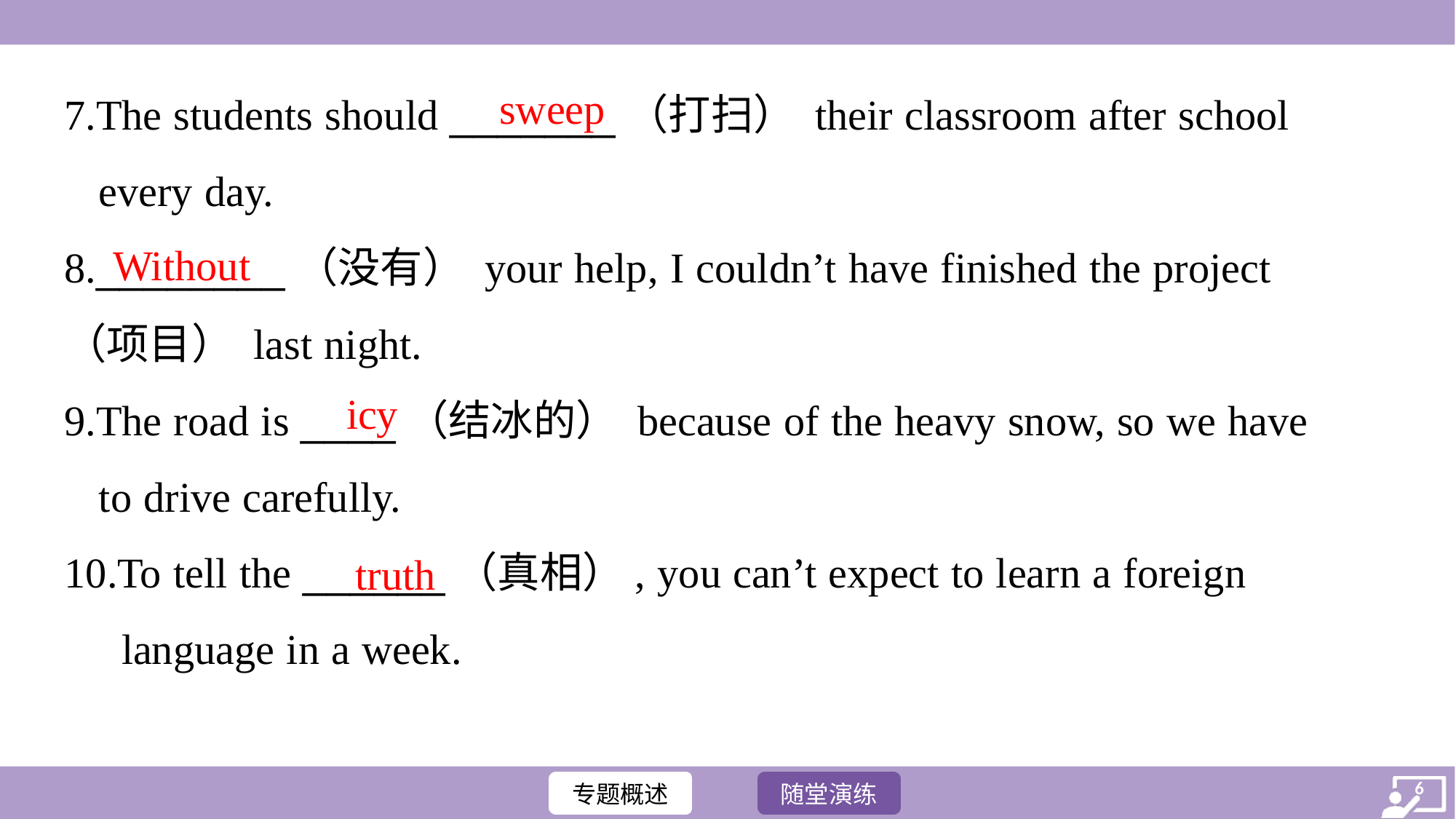

sweep
7.The students should _______（打扫） their classroom after school
every day.
8.________（没有） your help, I couldn’t have finished the project
（项目） last night.
9.The road is ____（结冰的） because of the heavy snow, so we have
to drive carefully.
10.To tell the ______（真相）, you can’t expect to learn a foreign
language in a week.
Without
icy
truth